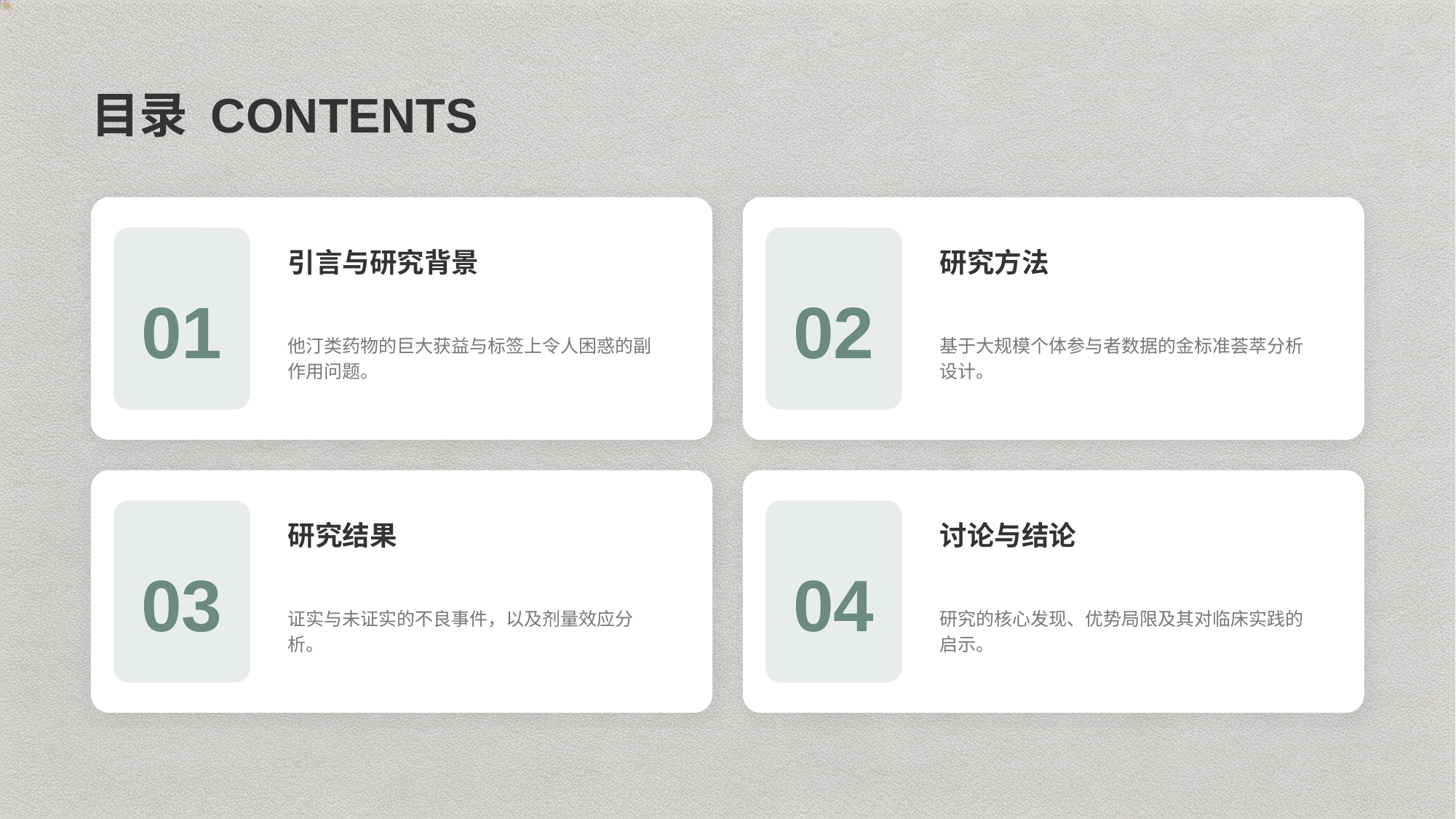

目录 CONTENTS

引言与研究背景
研究方法
01
02
他汀类药物的巨大获益与标签上令人困惑的副作用问题。
基于大规模个体参与者数据的金标准荟萃分析设计。

研究结果
讨论与结论
03
04
证实与未证实的不良事件，以及剂量效应分析。
研究的核心发现、优势局限及其对临床实践的启示。